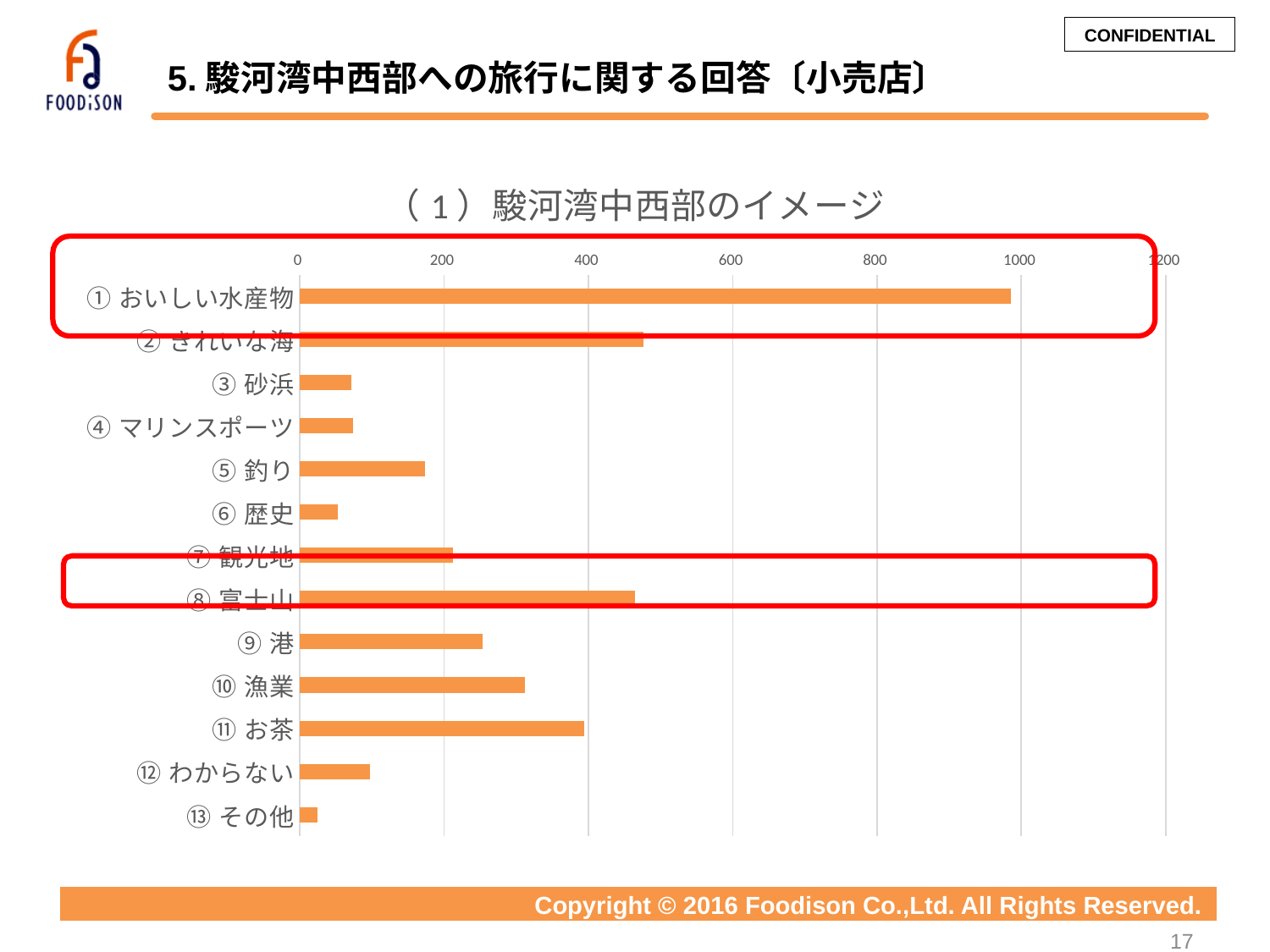

# 5.駿河湾中西部への旅行に関する回答〔小売店〕

### Chart: （1）駿河湾中西部のイメージ

| Category |  |
|---|---|
| ①おいしい水産物 | 986.0 |
| ②きれいな海 | 477.0 |
| ③砂浜 | 72.0 |
| ④マリンスポーツ | 74.0 |
| ⑤釣り | 174.0 |
| ⑥歴史 | 53.0 |
| ⑦観光地 | 212.0 |
| ⑧富士山 | 465.0 |
| ⑨港 | 254.0 |
| ⑩漁業 | 312.0 |
| ⑪お茶 | 394.0 |
| ⑫わからない | 98.0 |
| ⑬その他 | 25.0 |

17